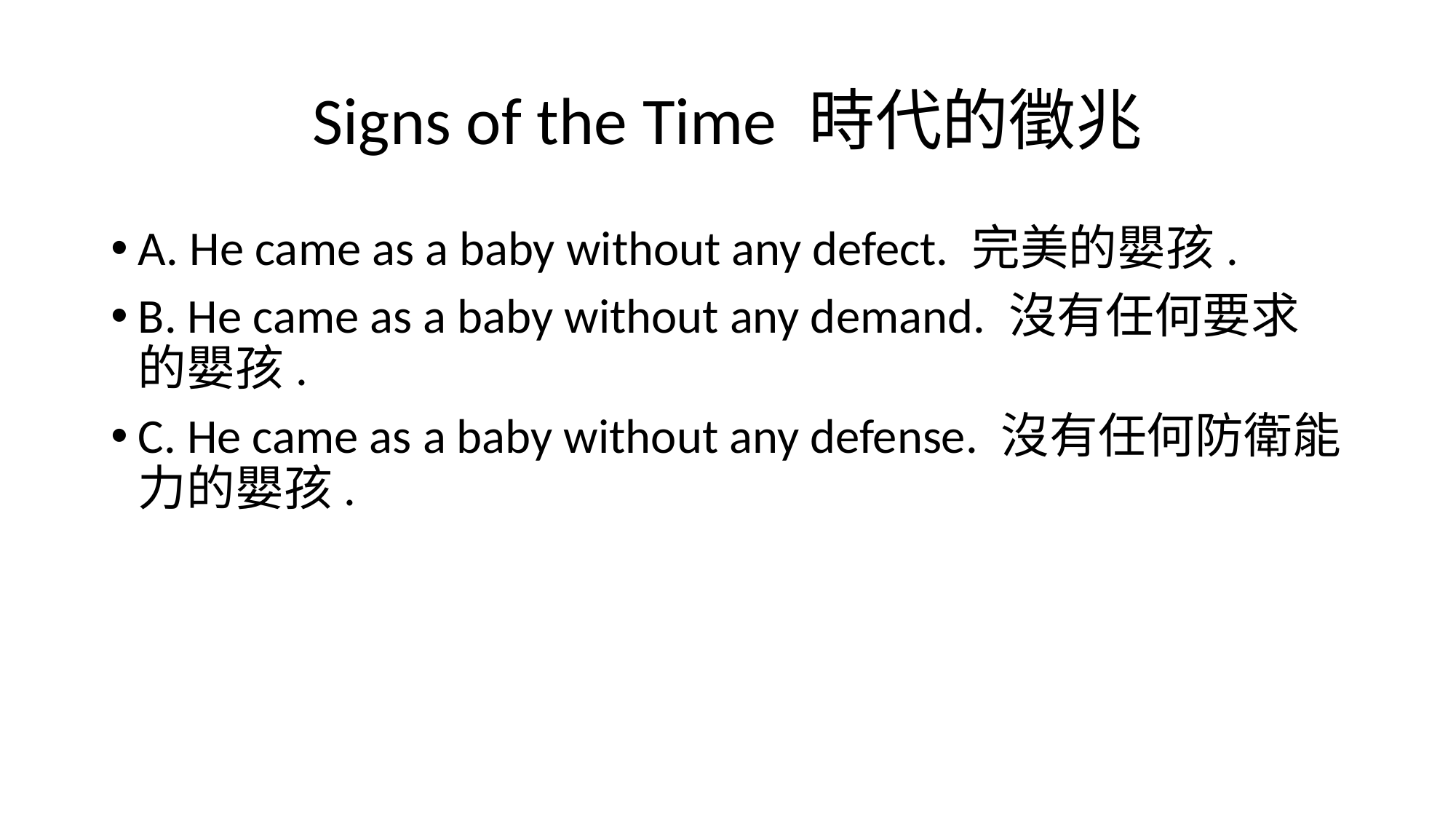

# Signs of the Time 時代的徵兆
A. He came as a baby without any defect. 完美的嬰孩.
B. He came as a baby without any demand. 沒有任何要求的嬰孩.
C. He came as a baby without any defense. 沒有任何防衛能力的嬰孩.